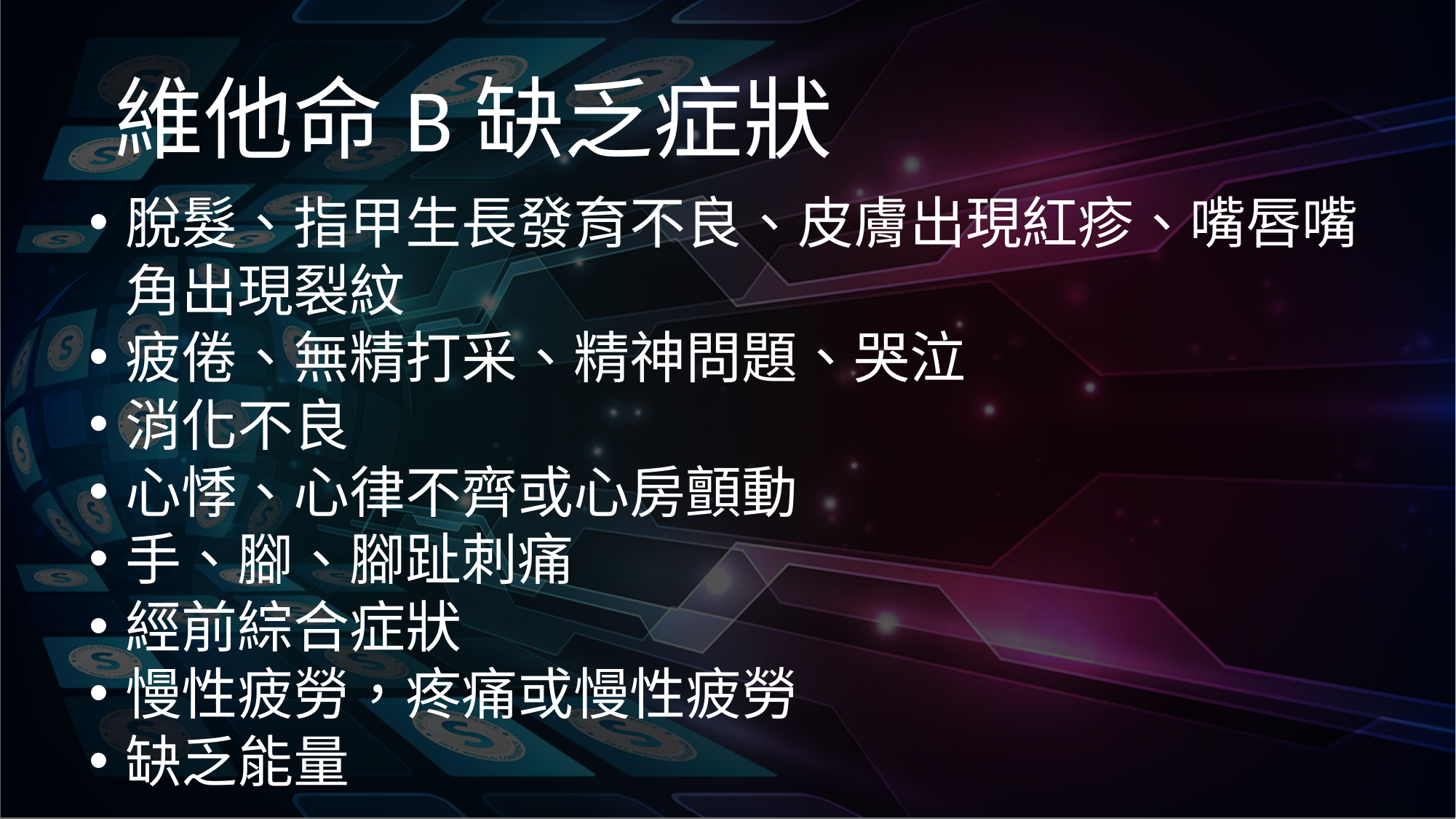

# 維他命B缺乏症狀
脫髮、指甲生長發育不良、皮膚出現紅疹、嘴唇嘴角出現裂紋
疲倦、無精打采、精神問題、哭泣
消化不良
心悸、心律不齊或心房顫動
手、腳、腳趾刺痛
經前綜合症狀
慢性疲勞，疼痛或慢性疲勞
缺乏能量